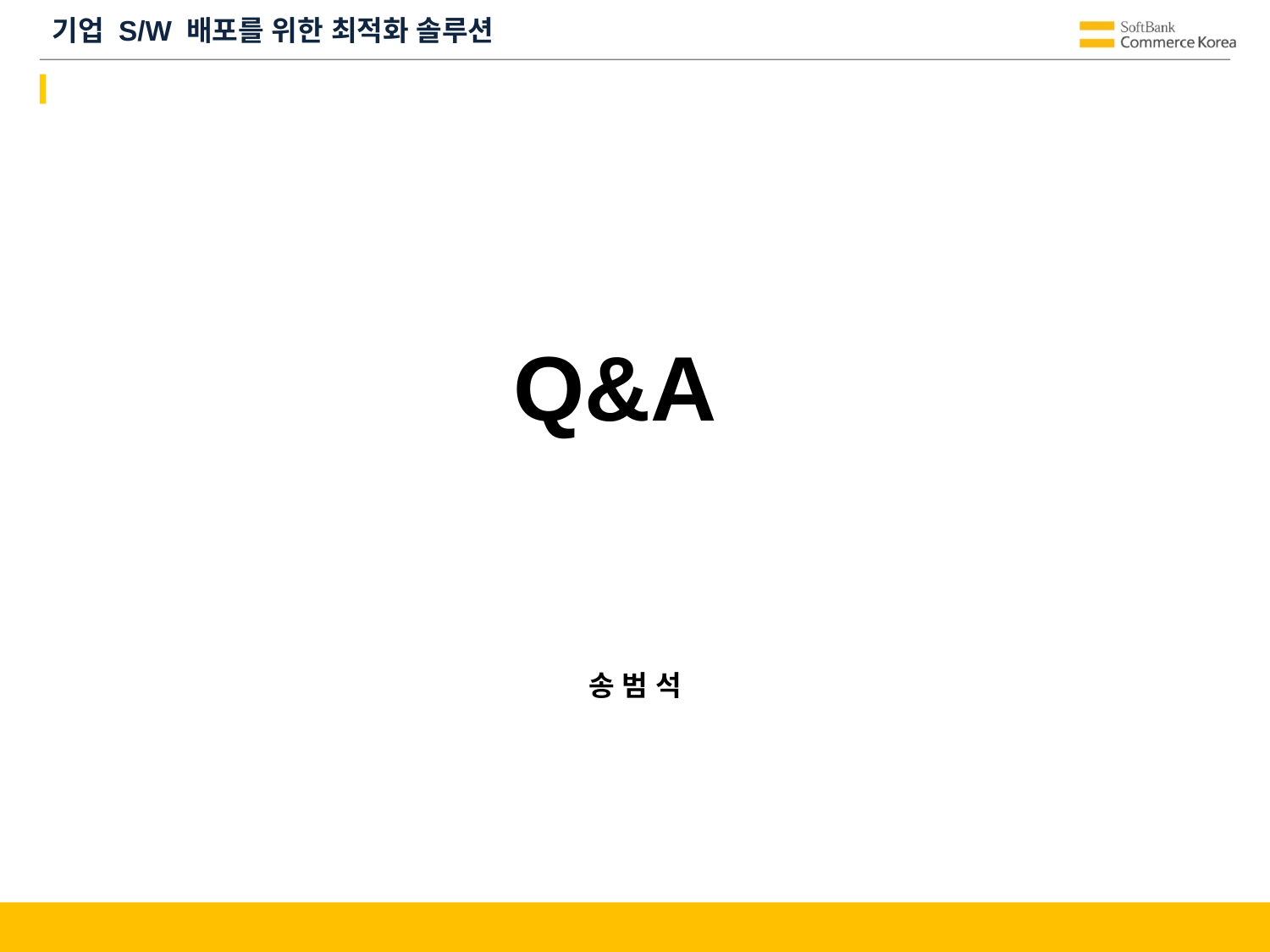

# 기업 S/W 배포를 위한 최적화 솔루션
Q&A
송 범 석